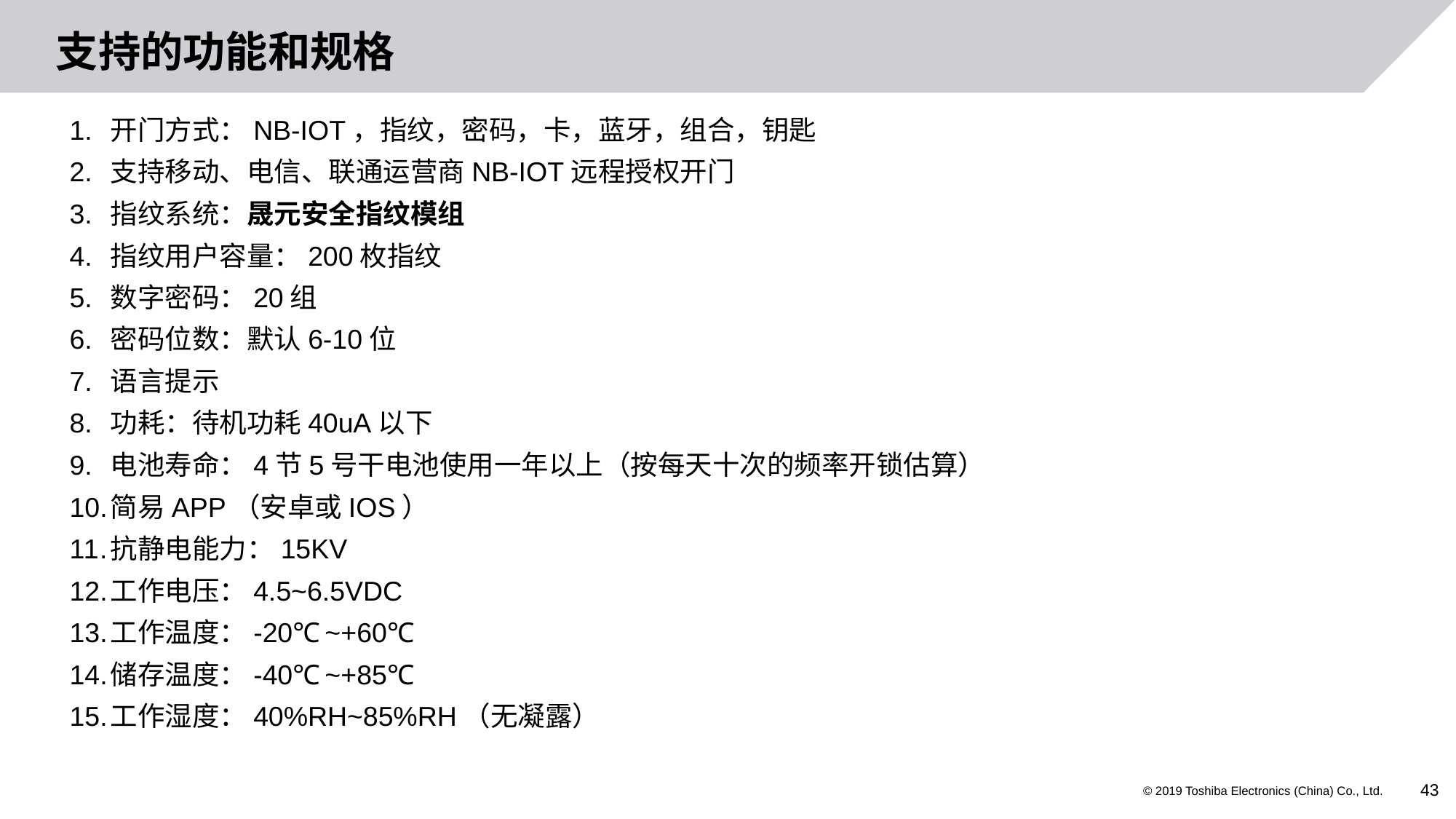

# 支持的功能和规格
开门方式：NB-IOT，指纹，密码，卡，蓝牙，组合，钥匙
支持移动、电信、联通运营商NB-IOT远程授权开门
指纹系统：晟元安全指纹模组
指纹用户容量：200枚指纹
数字密码：20组
密码位数：默认6-10位
语言提示
功耗：待机功耗40uA以下
电池寿命：4节5号干电池使用一年以上（按每天十次的频率开锁估算）
简易APP（安卓或IOS）
抗静电能力：15KV
工作电压：4.5~6.5VDC
工作温度：-20℃~+60℃
储存温度：-40℃~+85℃
工作湿度：40%RH~85%RH（无凝露）